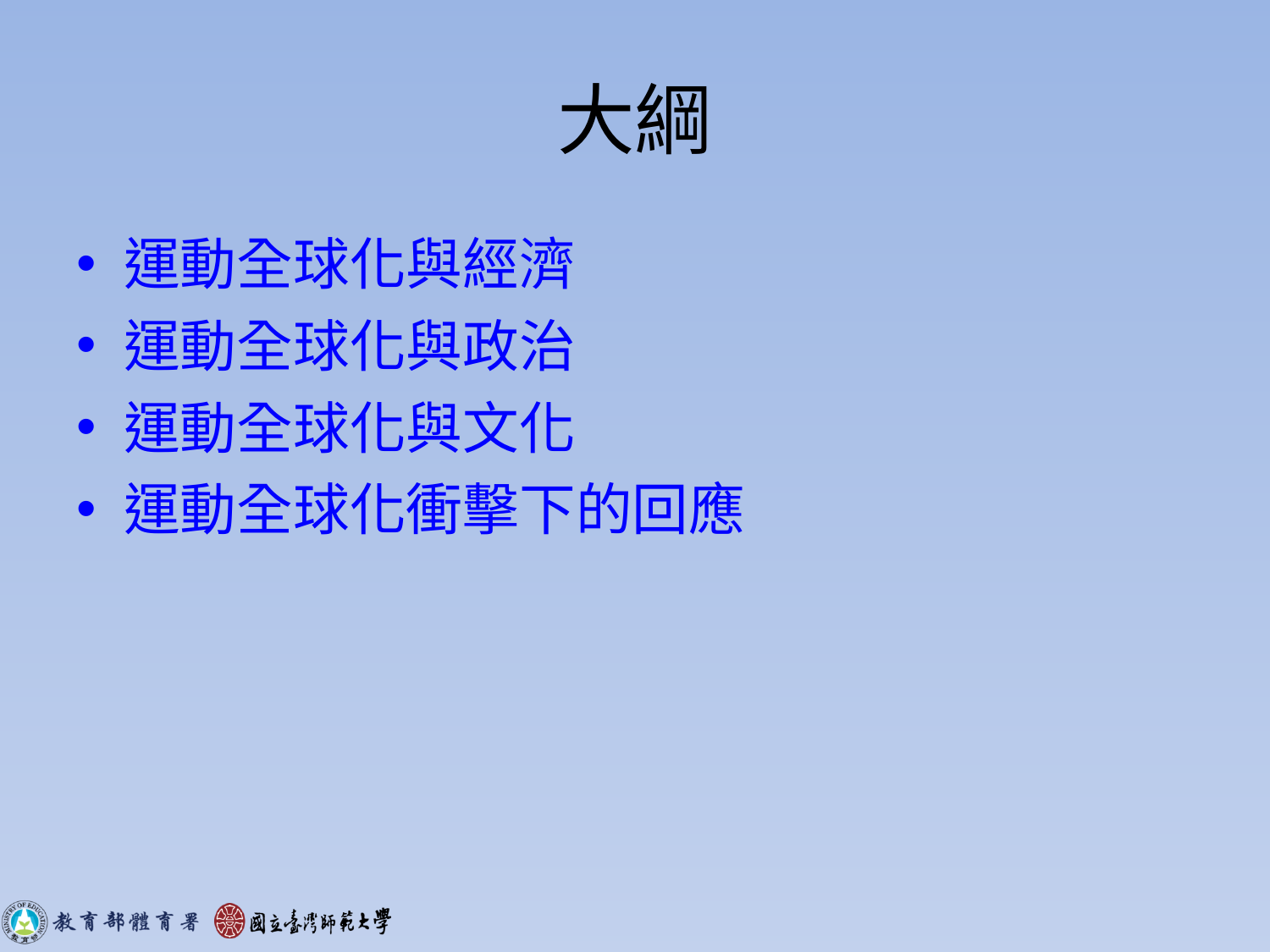

# 大綱
運動全球化與經濟
運動全球化與政治
運動全球化與文化
運動全球化衝擊下的回應